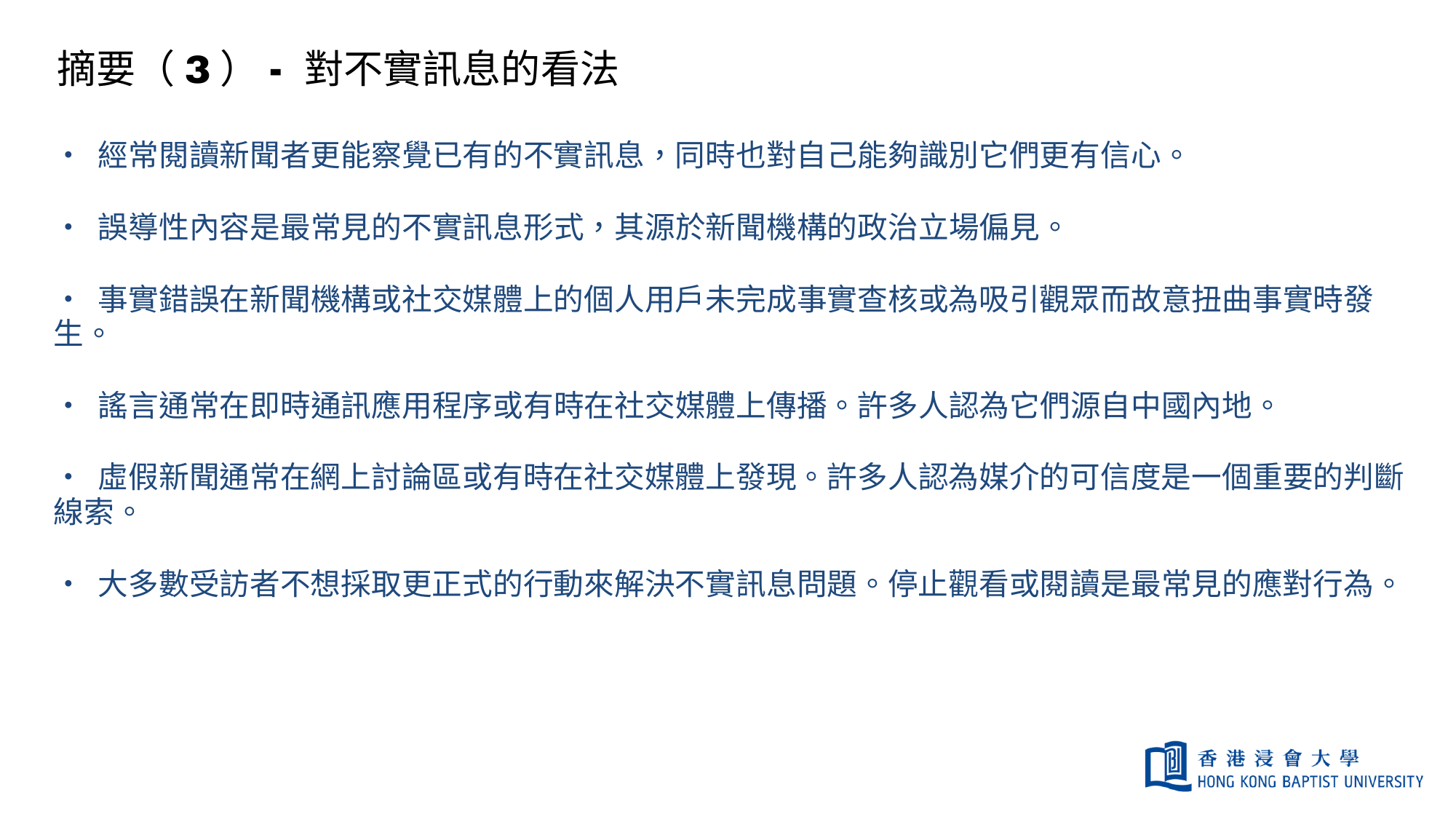

# 摘要（3）- 對不實訊息的看法
• 經常閱讀新聞者更能察覺已有的不實訊息，同時也對自己能夠識別它們更有信心。

• 誤導性內容是最常見的不實訊息形式，其源於新聞機構的政治立場偏見。

• 事實錯誤在新聞機構或社交媒體上的個人用戶未完成事實查核或為吸引觀眾而故意扭曲事實時發生。

• 謠言通常在即時通訊應用程序或有時在社交媒體上傳播。許多人認為它們源自中國內地。

• 虛假新聞通常在網上討論區或有時在社交媒體上發現。許多人認為媒介的可信度是一個重要的判斷線索。

• 大多數受訪者不想採取更正式的行動來解決不實訊息問題。停止觀看或閱讀是最常見的應對行為。